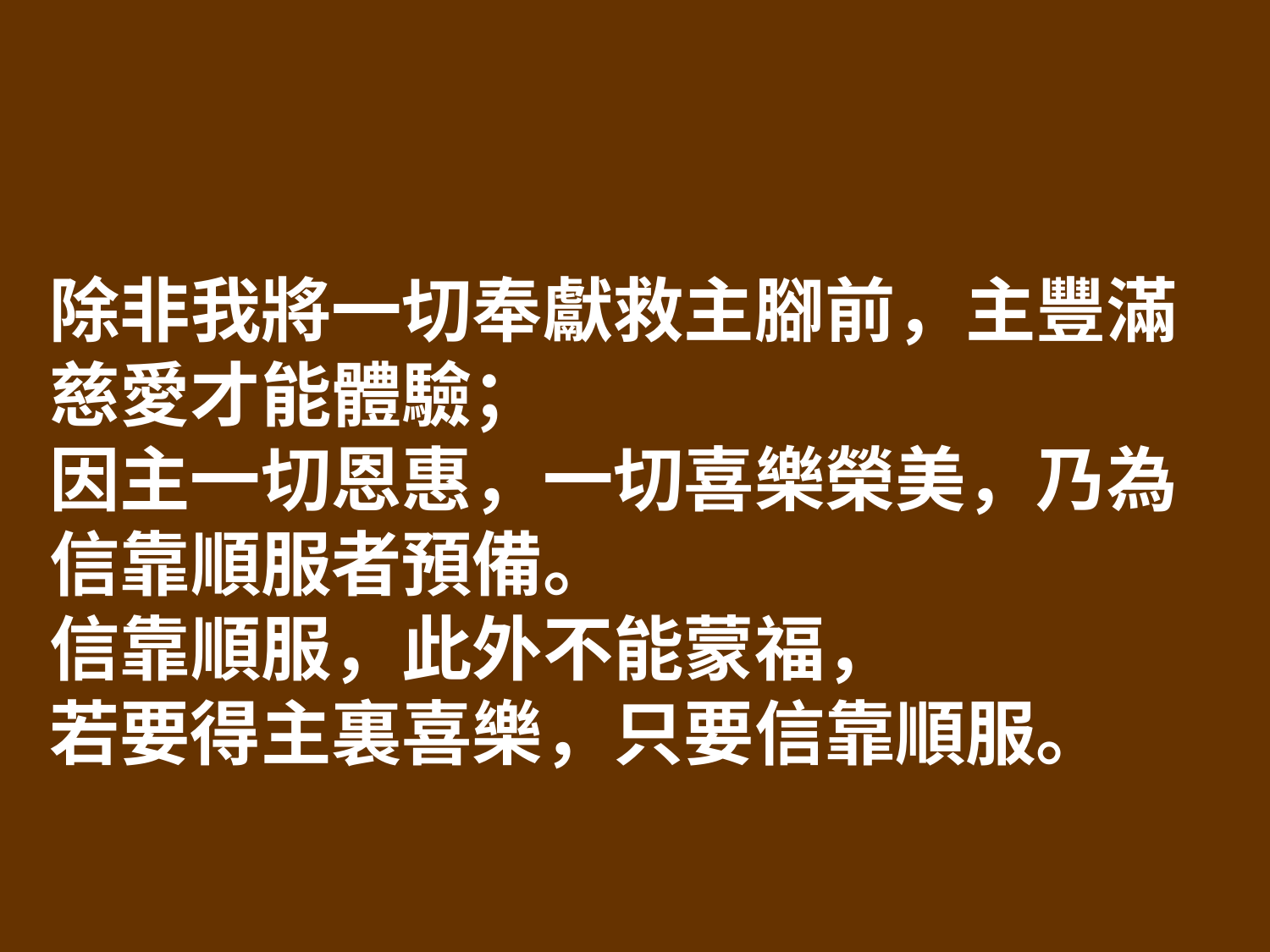

除非我將一切奉獻救主腳前，主豐滿慈愛才能體驗；
因主一切恩惠，一切喜樂榮美，乃為信靠順服者預備。
信靠順服，此外不能蒙福，
若要得主裏喜樂，只要信靠順服。

我願在主腳前，享主團契甘甜，行走天路常在主身邊；
主吩咐即聽命，主差遣就遵行，信靠順服必永無憂驚。